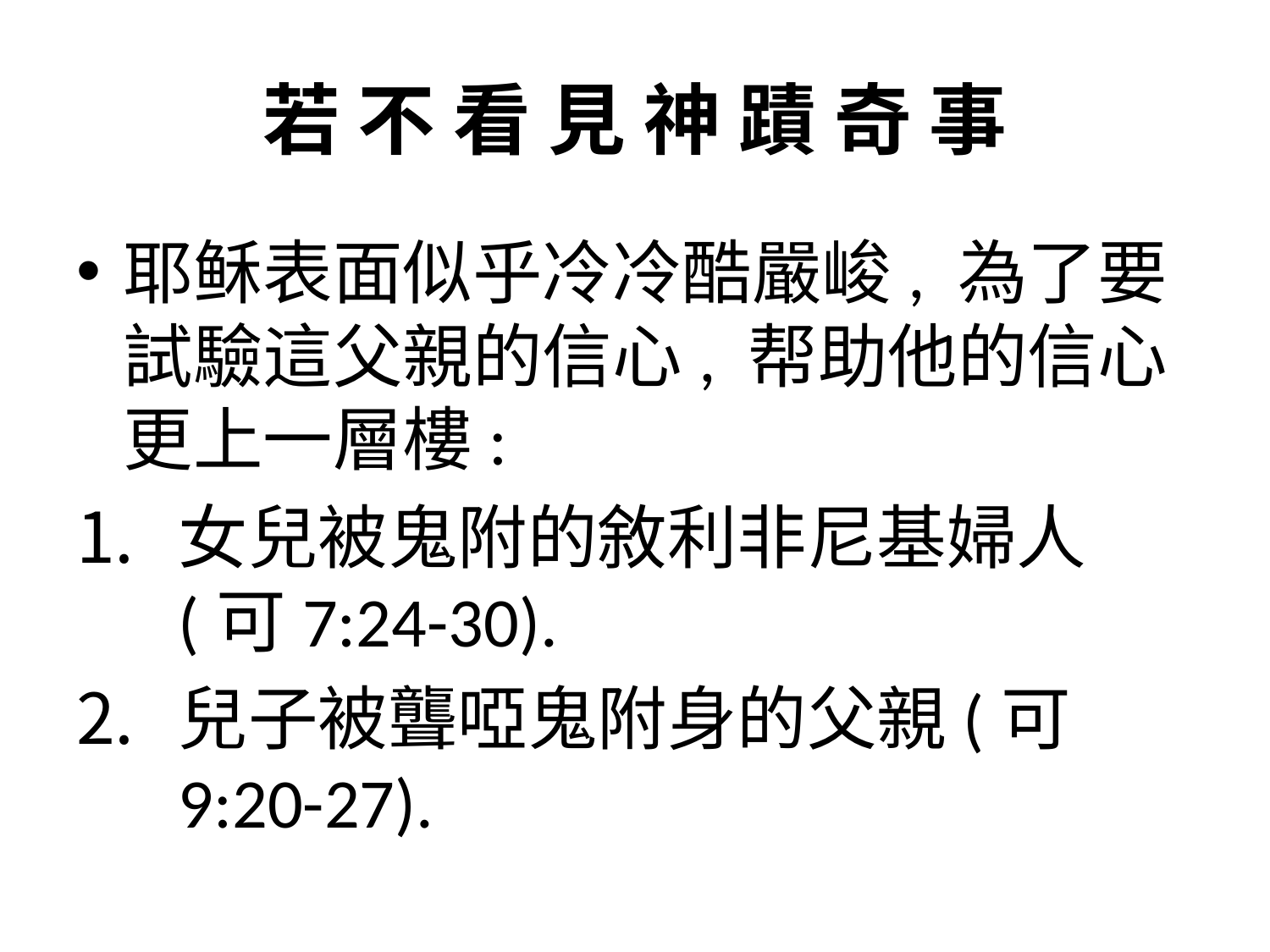

# 若 不 看 見 神 蹟 奇 事
耶稣表面似乎冷冷酷嚴峻, 為了要試驗這父親的信心, 帮助他的信心更上一層樓:
女兒被鬼附的敘利非尼基婦人(可7:24-30).
兒子被聾啞鬼附身的父親(可9:20-27).